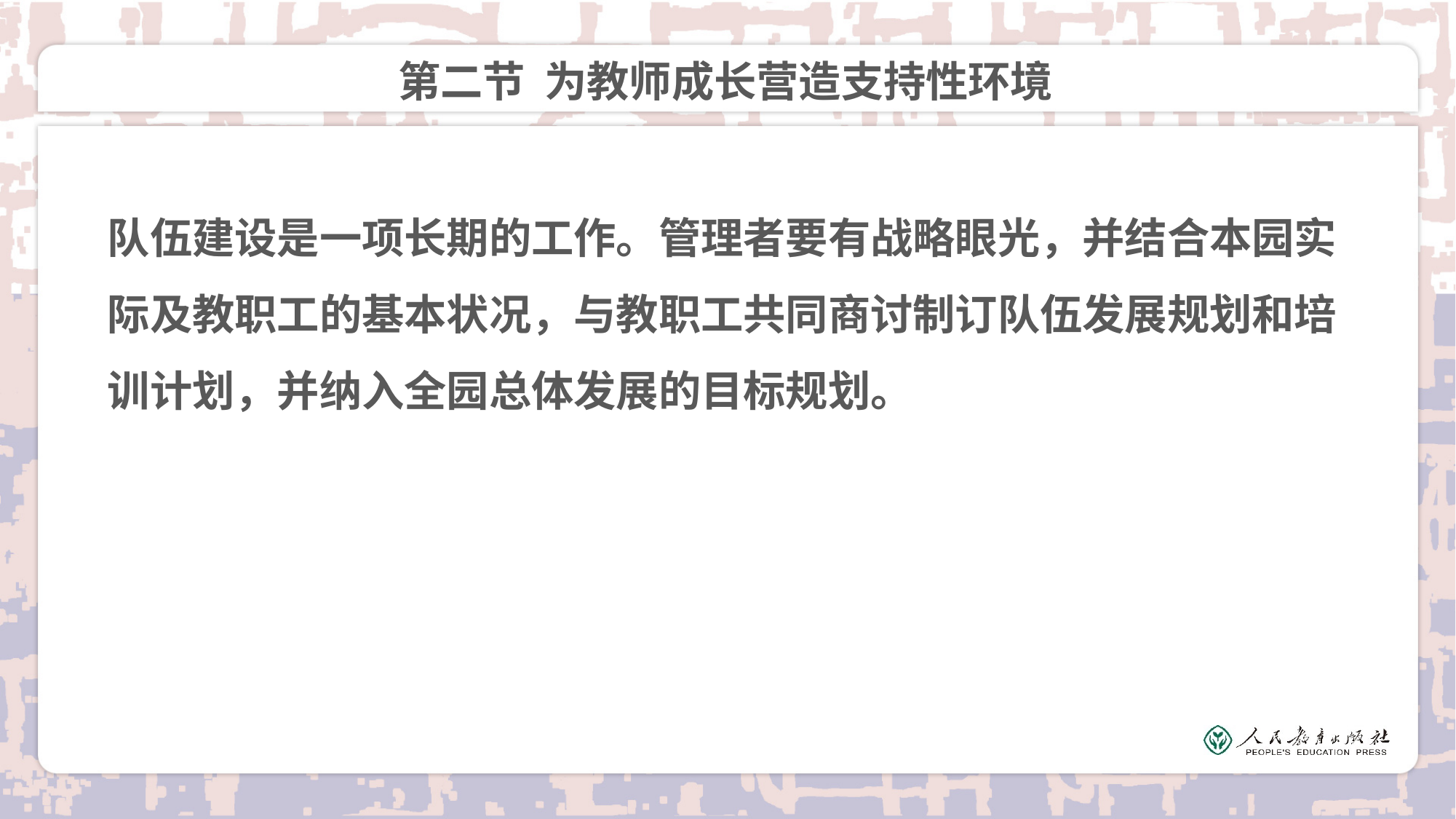

# 第二节  为教师成长营造支持性环境
队伍建设是一项长期的工作。管理者要有战略眼光，并结合本园实际及教职工的基本状况，与教职工共同商讨制订队伍发展规划和培训计划，并纳入全园总体发展的目标规划。